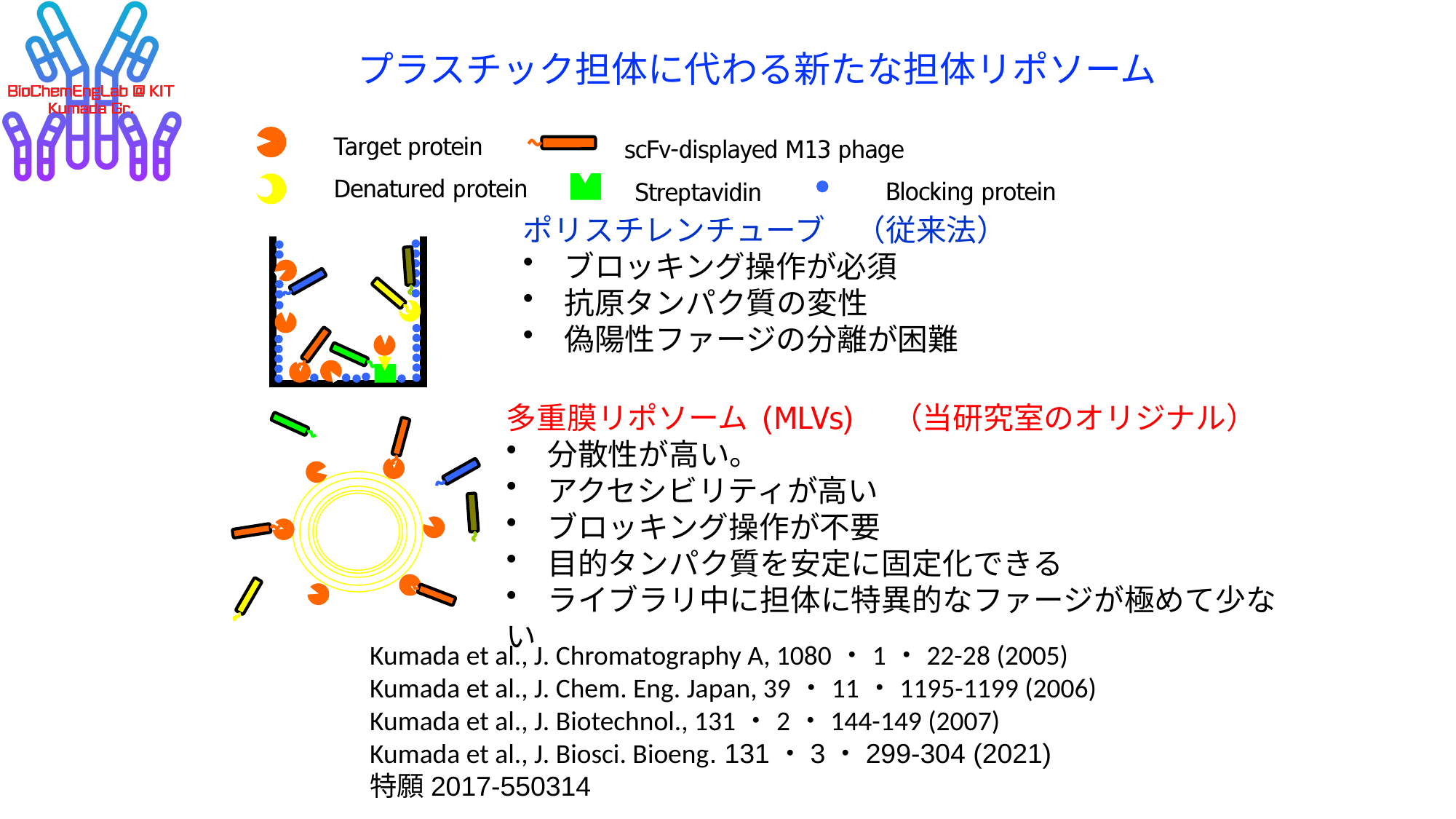

プラスチック担体に代わる新たな担体リポソーム
Target protein

scFv-displayed M13 phage

Denatured protein
Blocking protein

Streptavidin

ポリスチレンチューブ　（従来法）
　ブロッキング操作が必須
　抗原タンパク質の変性
　偽陽性ファージの分離が困難

多重膜リポソーム (MLVs)　（当研究室のオリジナル）
　分散性が高い。
　アクセシビリティが高い
　ブロッキング操作が不要
　目的タンパク質を安定に固定化できる
　ライブラリ中に担体に特異的なファージが極めて少ない

Kumada et al., J. Chromatography A, 1080・1・22-28 (2005)
Kumada et al., J. Chem. Eng. Japan, 39・11・1195-1199 (2006)
Kumada et al., J. Biotechnol., 131・2・144-149 (2007)
Kumada et al., J. Biosci. Bioeng. 131・3・299-304 (2021)
特願2017-550314